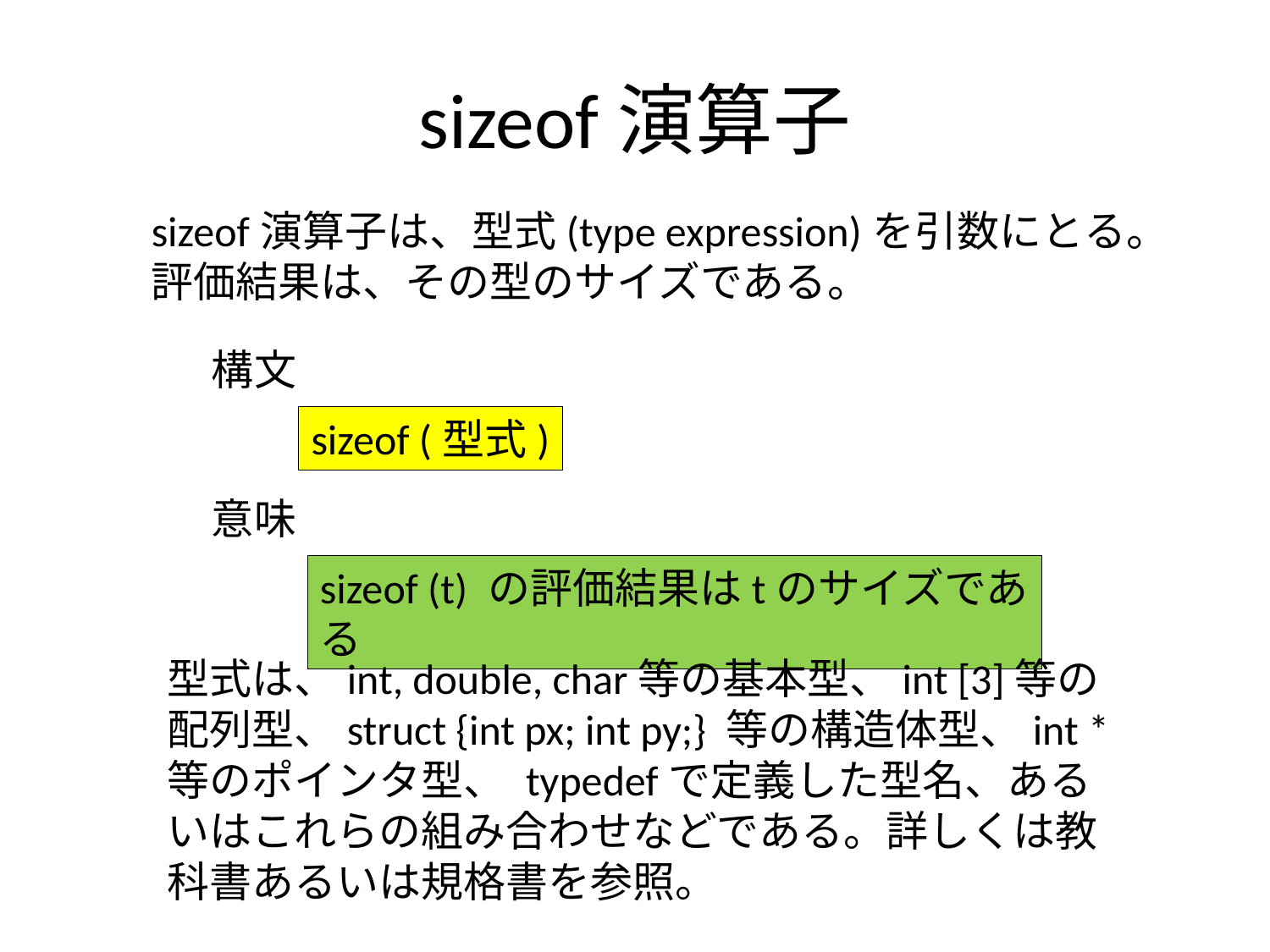

# sizeof演算子
sizeof演算子は、型式(type expression)を引数にとる。評価結果は、その型のサイズである。
構文
sizeof (型式)
意味
sizeof (t) の評価結果はtのサイズである
型式は、int, double, char等の基本型、int [3]等の配列型、struct {int px; int py;} 等の構造体型、int *等のポインタ型、 typedefで定義した型名、あるいはこれらの組み合わせなどである。詳しくは教科書あるいは規格書を参照。